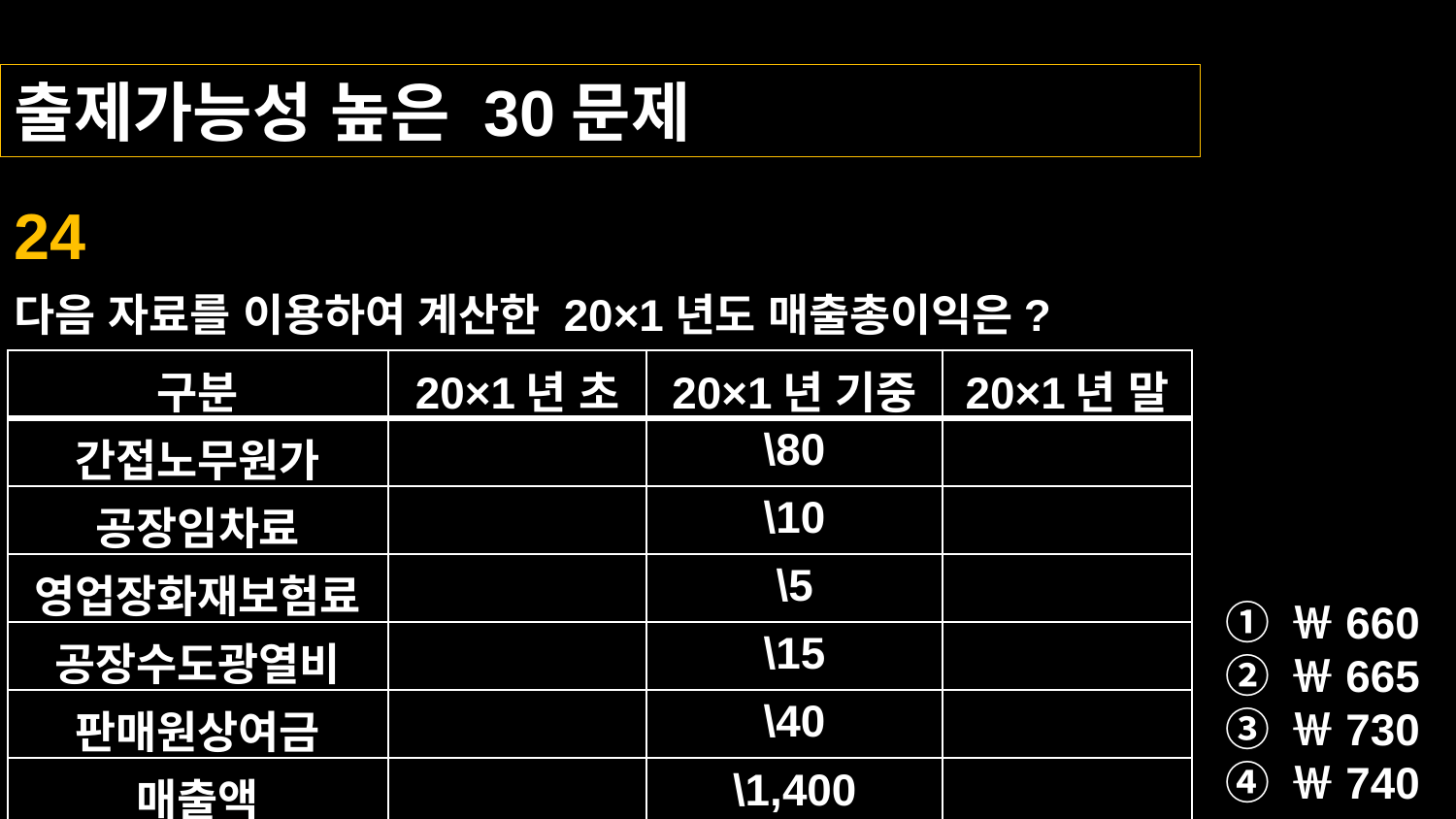

출제가능성 높은 30문제
24

다음 자료를 이용하여 계산한 20×1년도 매출총이익은?
| 구분 | 20×1년 초 | 20×1년 기중 | 20×1년 말 |
| --- | --- | --- | --- |
| 간접노무원가 |  | \80 |  |
| 공장임차료 |  | \10 |  |
| 영업장화재보험료 |  | \5 |  |
| 공장수도광열비 |  | \15 |  |
| 판매원상여금 |  | \40 |  |
| 매출액 |  | \1,400 |  |
① ￦660
② ￦665
③ ￦730
④ ￦740